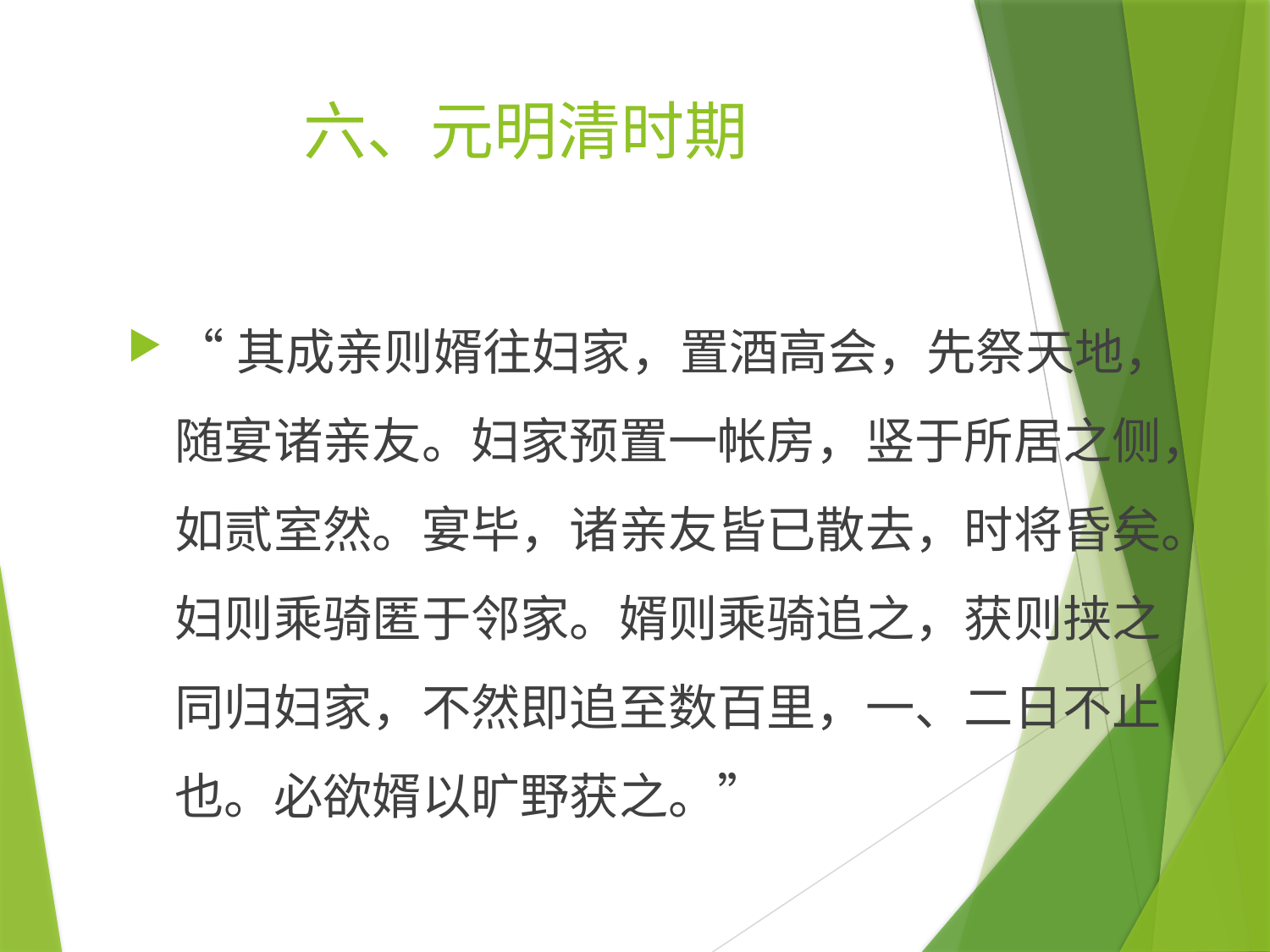

# 六、元明清时期
“其成亲则婿往妇家，置酒高会，先祭天地，随宴诸亲友。妇家预置一帐房，竖于所居之侧，如贰室然。宴毕，诸亲友皆已散去，时将昏矣。妇则乘骑匿于邻家。婿则乘骑追之，获则挟之同归妇家，不然即追至数百里，一、二日不止也。必欲婿以旷野获之。”